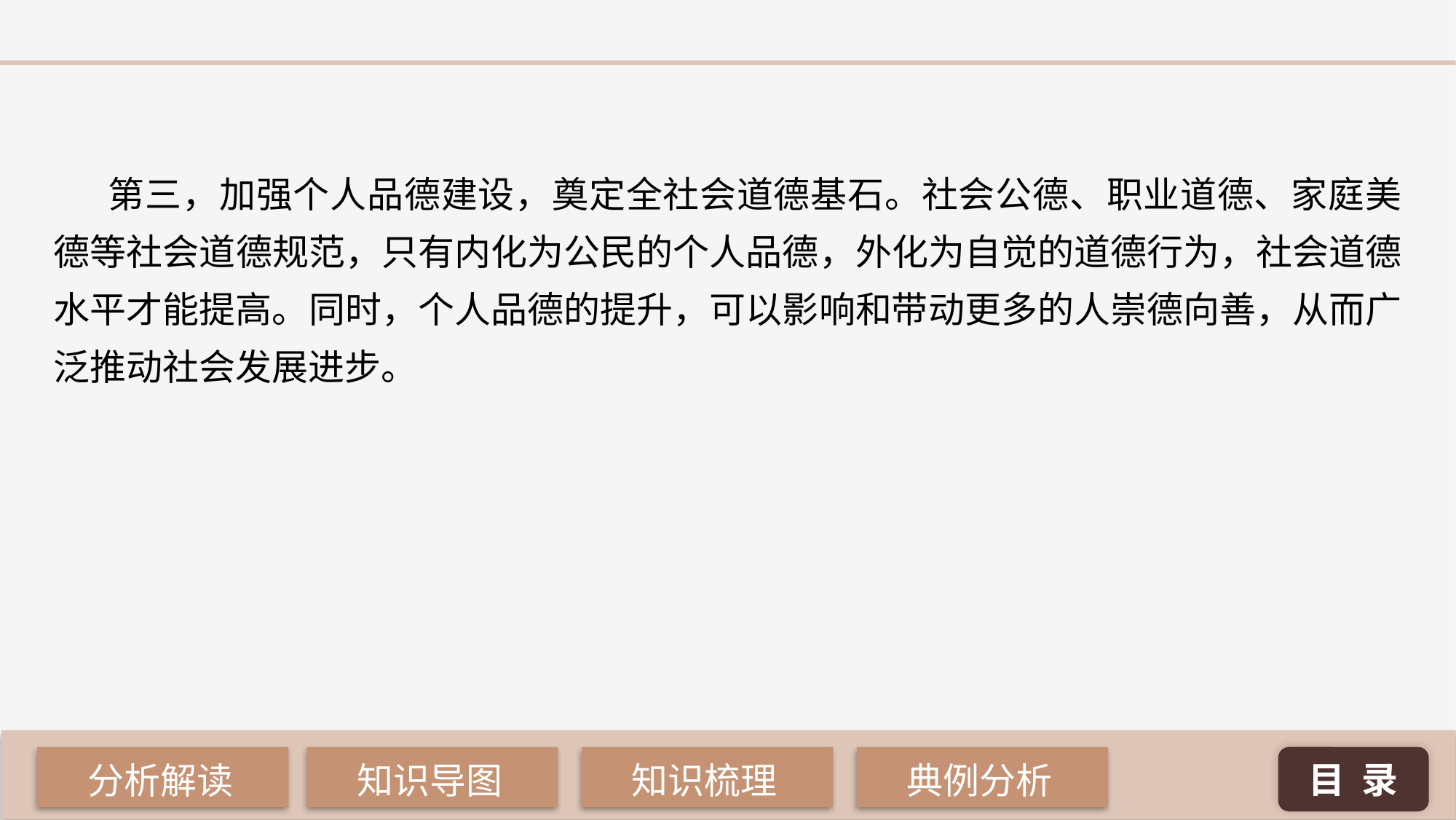

第三，加强个人品德建设，奠定全社会道德基石。社会公德、职业道德、家庭美德等社会道德规范，只有内化为公民的个人品德，外化为自觉的道德行为，社会道德水平才能提高。同时，个人品德的提升，可以影响和带动更多的人崇德向善，从而广泛推动社会发展进步。